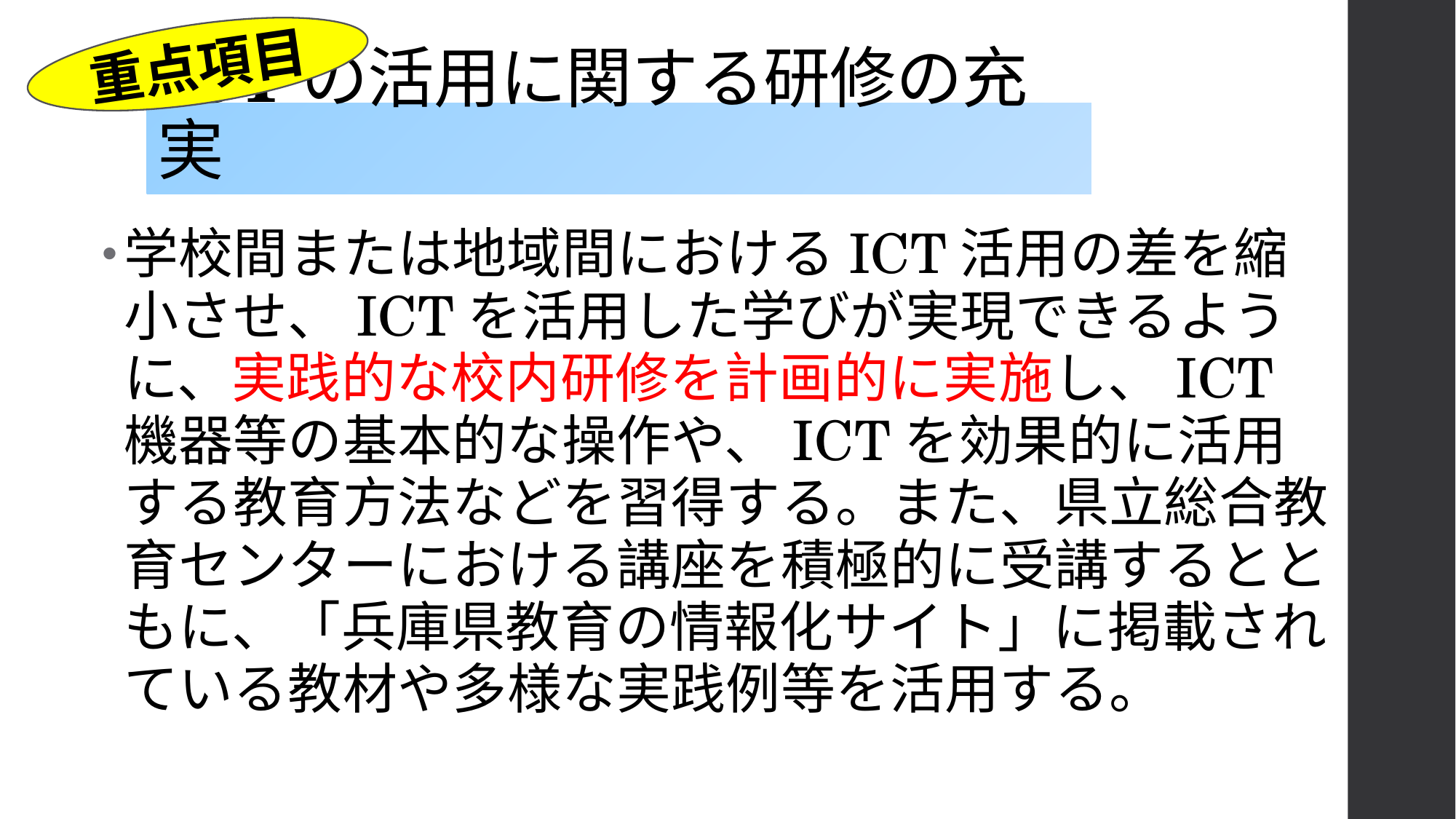

重点項目
# ICTの活用に関する研修の充実
学校間または地域間におけるICT活用の差を縮小させ、ICTを活用した学びが実現できるように、実践的な校内研修を計画的に実施し、ICT機器等の基本的な操作や、ICTを効果的に活用する教育方法などを習得する。また、県立総合教育センターにおける講座を積極的に受講するとともに、「兵庫県教育の情報化サイト」に掲載されている教材や多様な実践例等を活用する。